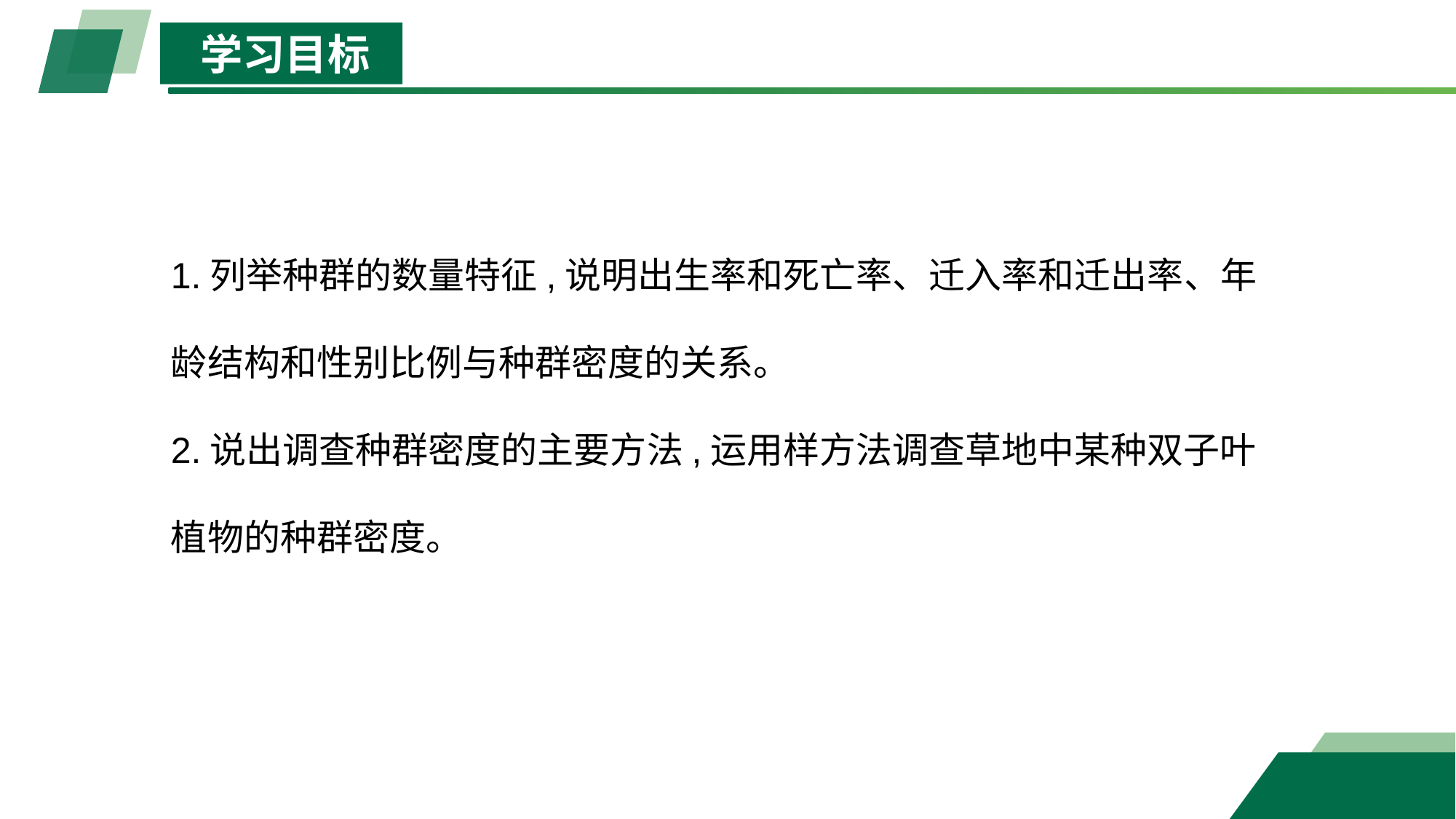

学习目标
1.列举种群的数量特征,说明出生率和死亡率、迁入率和迁出率、年龄结构和性别比例与种群密度的关系。
2.说出调查种群密度的主要方法,运用样方法调查草地中某种双子叶植物的种群密度。